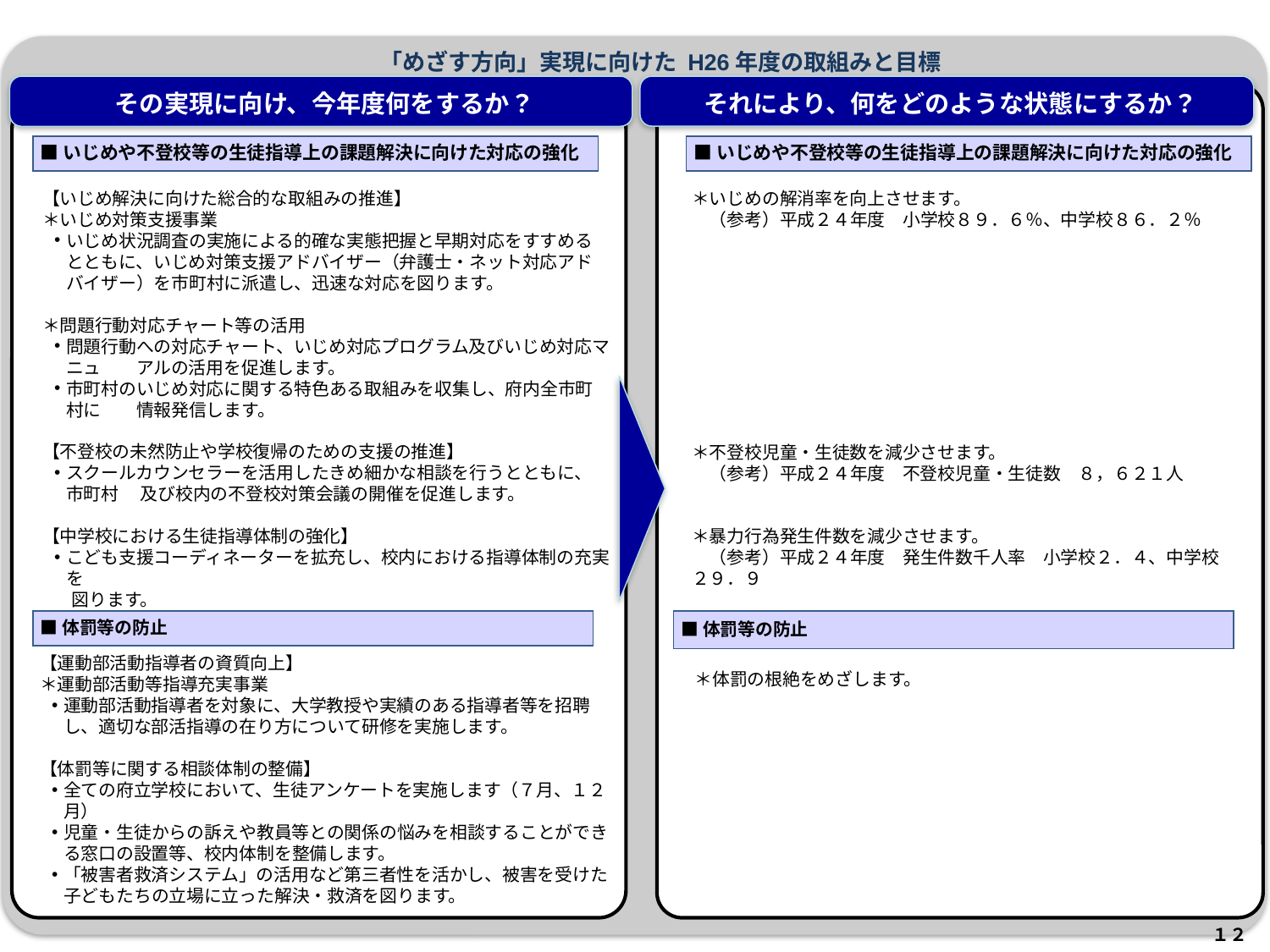

「めざす方向」実現に向けた H26年度の取組みと目標
その実現に向け、今年度何をするか？
それにより、何をどのような状態にするか？

■いじめや不登校等の生徒指導上の課題解決に向けた対応の強化
■いじめや不登校等の生徒指導上の課題解決に向けた対応の強化
【いじめ解決に向けた総合的な取組みの推進】
＊いじめ対策支援事業
いじめ状況調査の実施による的確な実態把握と早期対応をすすめるとともに、いじめ対策支援アドバイザー（弁護士・ネット対応アドバイザー）を市町村に派遣し、迅速な対応を図ります。

＊問題行動対応チャート等の活用
問題行動への対応チャート、いじめ対応プログラム及びいじめ対応マニュ　　アルの活用を促進します。
市町村のいじめ対応に関する特色ある取組みを収集し、府内全市町村に　　情報発信します。

【不登校の未然防止や学校復帰のための支援の推進】
スクールカウンセラーを活用したきめ細かな相談を行うとともに、市町村　 及び校内の不登校対策会議の開催を促進します。

【中学校における生徒指導体制の強化】
こども支援コーディネーターを拡充し、校内における指導体制の充実を
　図ります。
＊いじめの解消率を向上させます。
　（参考）平成２４年度　小学校８９．６％、中学校８６．２％

＊不登校児童・生徒数を減少させます。
　（参考）平成２４年度　不登校児童・生徒数　８，６２１人

＊暴力行為発生件数を減少させます。
　（参考）平成２４年度　発生件数千人率　小学校２．４、中学校２９．９

■体罰等の防止
■体罰等の防止
【運動部活動指導者の資質向上】
＊運動部活動等指導充実事業
運動部活動指導者を対象に、大学教授や実績のある指導者等を招聘し、適切な部活指導の在り方について研修を実施します。

【体罰等に関する相談体制の整備】
全ての府立学校において、生徒アンケートを実施します（７月、１２月）
児童・生徒からの訴えや教員等との関係の悩みを相談することができる窓口の設置等、校内体制を整備します。
「被害者救済システム」の活用など第三者性を活かし、被害を受けた子どもたちの立場に立った解決・救済を図ります。

＊体罰の根絶をめざします。

１２